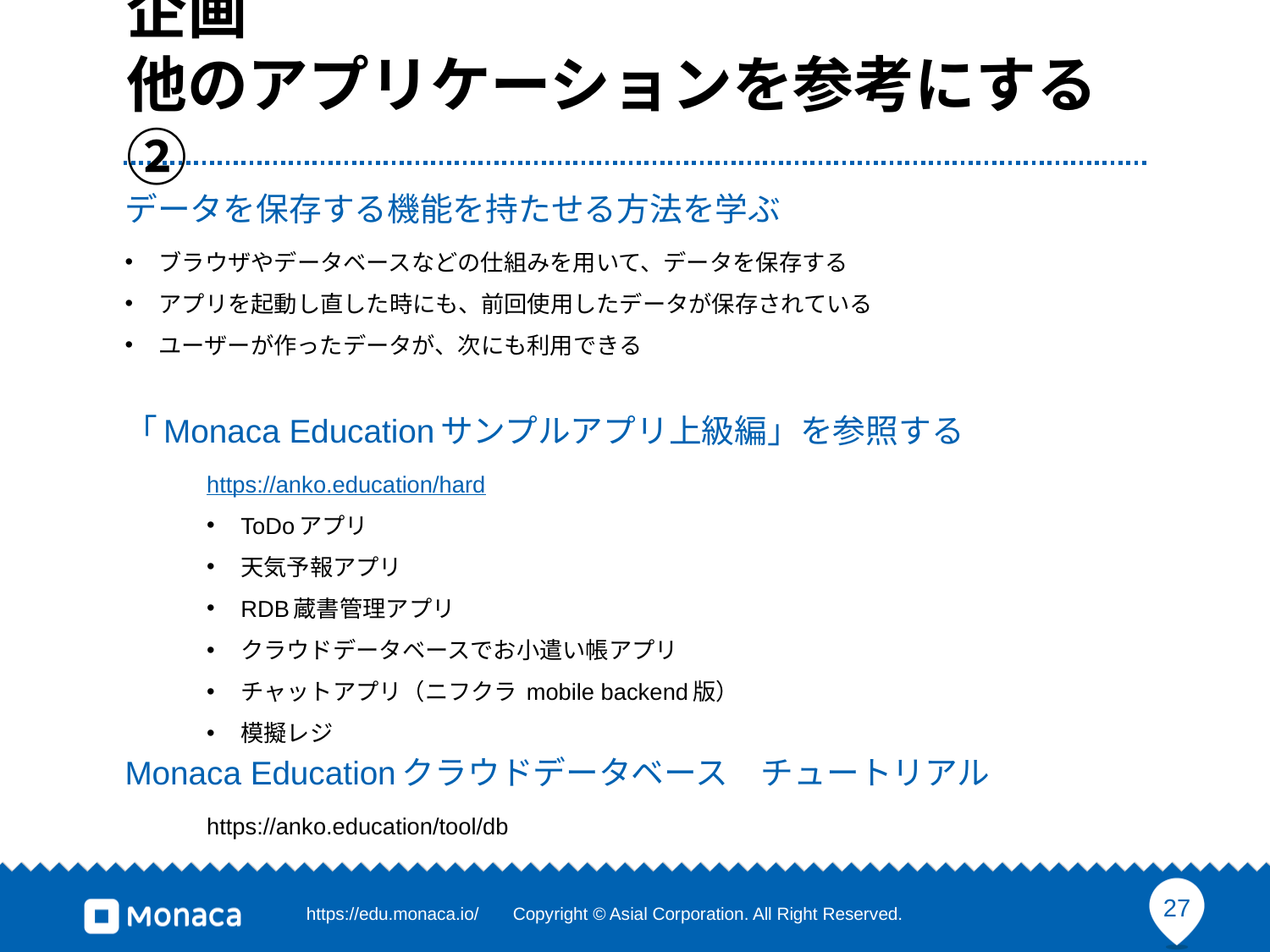

# 企画 他のアプリケーションを参考にする②
データを保存する機能を持たせる方法を学ぶ
ブラウザやデータベースなどの仕組みを用いて、データを保存する
アプリを起動し直した時にも、前回使用したデータが保存されている
ユーザーが作ったデータが、次にも利用できる

「Monaca Educationサンプルアプリ上級編」を参照する
https://anko.education/hard
ToDoアプリ
天気予報アプリ
RDB蔵書管理アプリ
クラウドデータベースでお小遣い帳アプリ
チャットアプリ（ニフクラ mobile backend版）
模擬レジ
Monaca Educationクラウドデータベース　チュートリアル
https://anko.education/tool/db